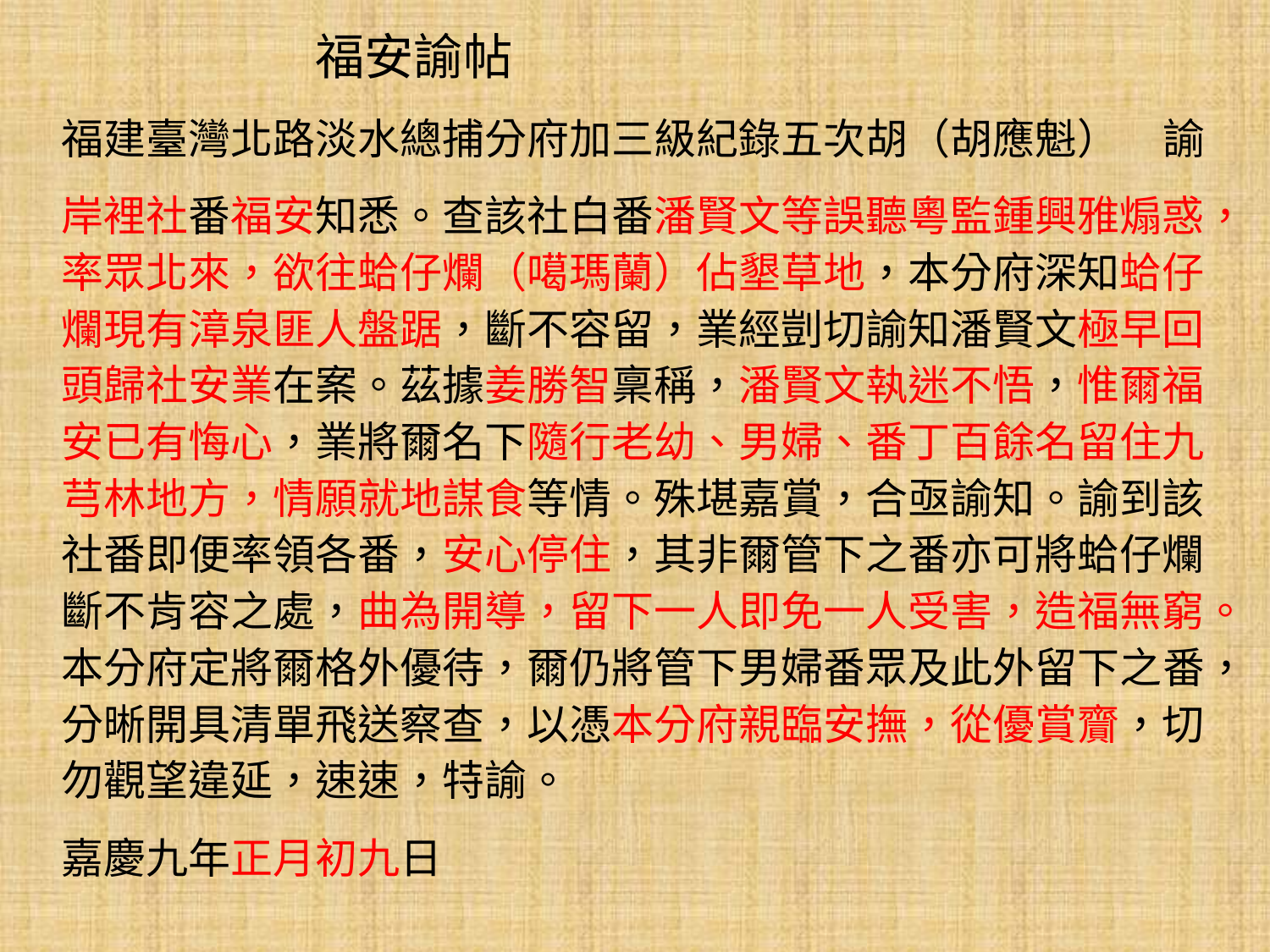

福安諭帖
福建臺灣北路淡水總捕分府加三級紀錄五次胡（胡應魁）　諭
岸裡社番福安知悉。查該社白番潘賢文等誤聽粵監鍾興雅煽惑，率眾北來，欲往蛤仔爛（噶瑪蘭）佔墾草地，本分府深知蛤仔爛現有漳泉匪人盤踞，斷不容留，業經剴切諭知潘賢文極早回頭歸社安業在案。茲據姜勝智稟稱，潘賢文執迷不悟，惟爾福安已有悔心，業將爾名下隨行老幼、男婦、番丁百餘名留住九芎林地方，情願就地謀食等情。殊堪嘉賞，合亟諭知。諭到該社番即便率領各番，安心停住，其非爾管下之番亦可將蛤仔爛斷不肯容之處，曲為開導，留下一人即免一人受害，造福無窮。本分府定將爾格外優待，爾仍將管下男婦番眾及此外留下之番，分晰開具清單飛送察查，以憑本分府親臨安撫，從優賞齎，切勿觀望違延，速速，特諭。
嘉慶九年正月初九日